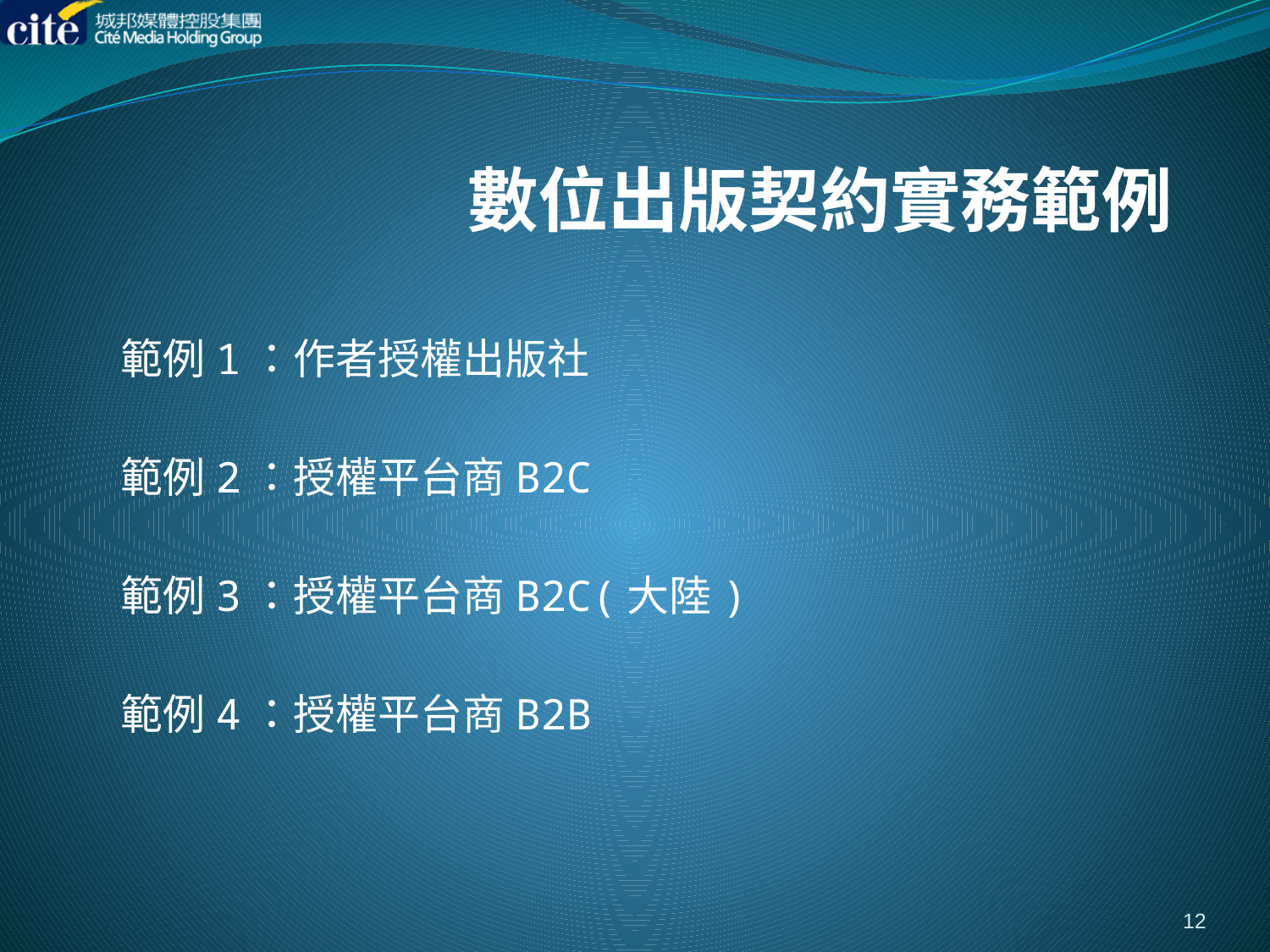

# 數位出版契約實務範例

範例1：作者授權出版社

範例2：授權平台商B2C

範例3：授權平台商B2C(大陸)

範例4：授權平台商B2B

12